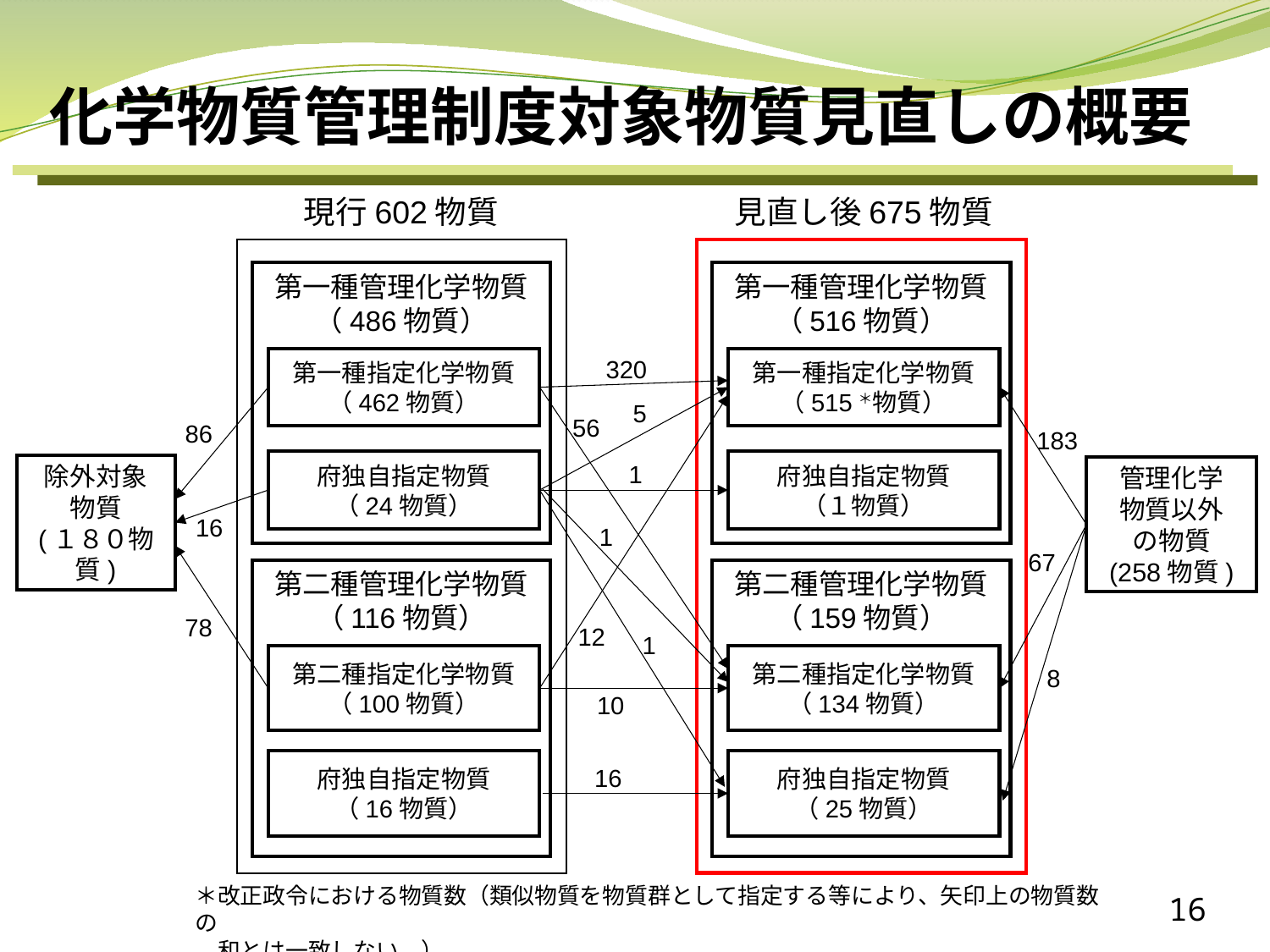

化学物質管理制度対象物質見直しの概要

現行602物質
見直し後675物質

第一種管理化学物質（486物質）
第一種管理化学物質（516物質）
320
第一種指定化学物質（462物質）
第一種指定化学物質（515＊物質）
5
56
86
183
府独自指定物質
（24物質）
府独自指定物質
（１物質）
1
除外対象
物質
(１８０物質)
管理化学
物質以外
の物質
(258物質)
16
1
67
第二種管理化学物質（116物質）
第二種管理化学物質（159物質）
78
12
1
第二種指定化学物質（100物質）
第二種指定化学物質（134物質）
8
10
府独自指定物質
（16物質）
府独自指定物質
（25物質）
16
＊改正政令における物質数（類似物質を物質群として指定する等により、矢印上の物質数の
　和とは一致しない。）
16